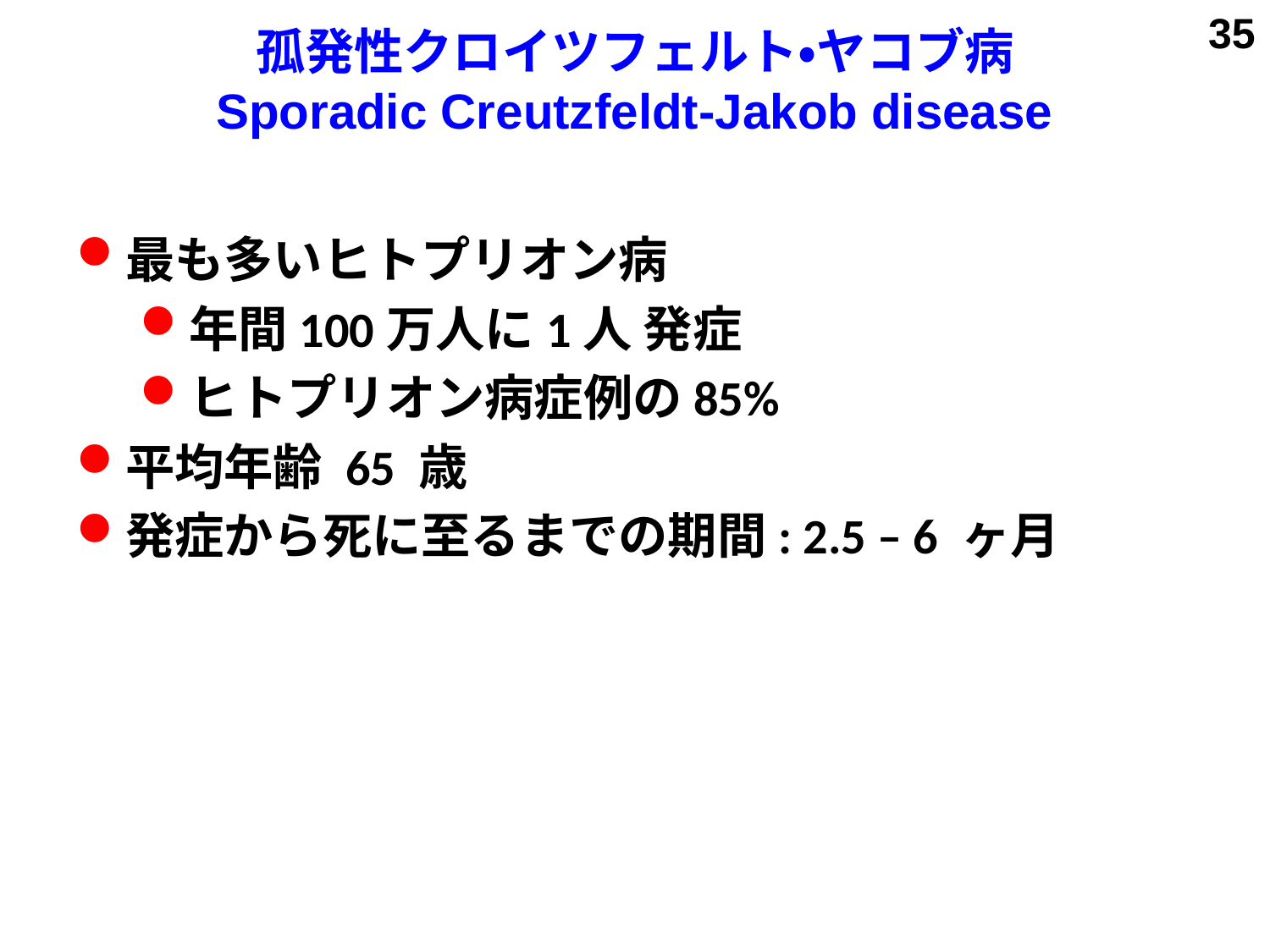

# 孤発性クロイツフェルト・ヤコブ病 Sporadic Creutzfeldt-Jakob disease
35
最も多いヒトプリオン病
年間100万人に1人 発症
ヒトプリオン病症例の85%
平均年齢 65 歳
発症から死に至るまでの期間: 2.5 – 6 ヶ月